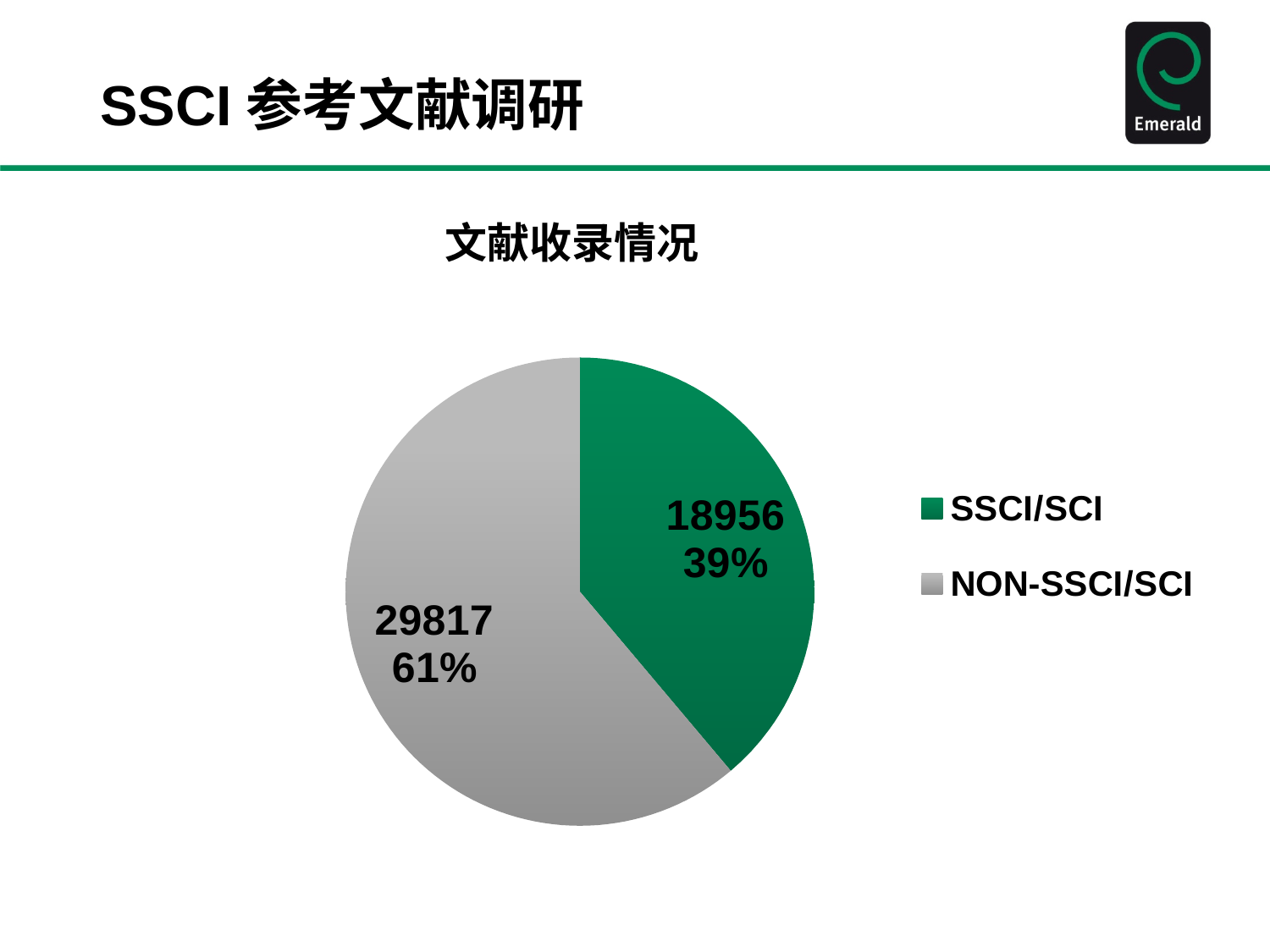

SSCI参考文献调研
文献收录情况

### Chart

| Category |  |
|---|---|
| SSCI/SCI  | 18956.0 |
| NON-SSCI/SCI  | 29817.0 |